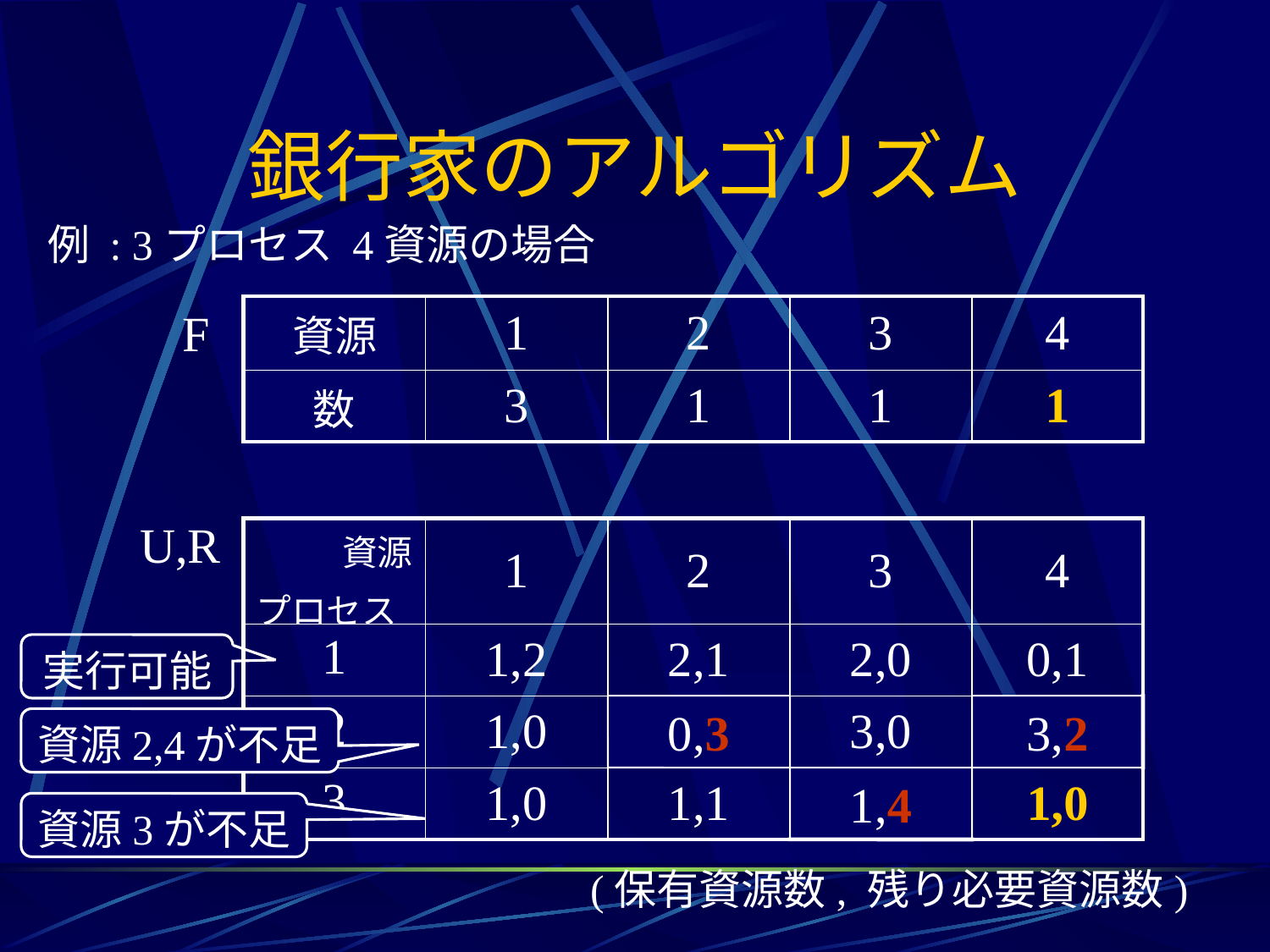

# 銀行家のアルゴリズム
例 : 3プロセス 4資源の場合
F
| 資源 | 1 | 2 | 3 | 4 |
| --- | --- | --- | --- | --- |
| 数 | 3 | 1 | 1 | 1 |
U,R
| 資源 プロセス | 1 | 2 | 3 | 4 |
| --- | --- | --- | --- | --- |
| 1 | 1,2 | 2,1 | 2,0 | 0,1 |
| 2 | 1,0 | 0,3 | 3,0 | 3,2 |
| 3 | 1,0 | 1,1 | 1,4 | 1,0 |
実行可能
0,3

3,2

1,4

資源2,4が不足
資源3が不足
(保有資源数, 残り必要資源数)